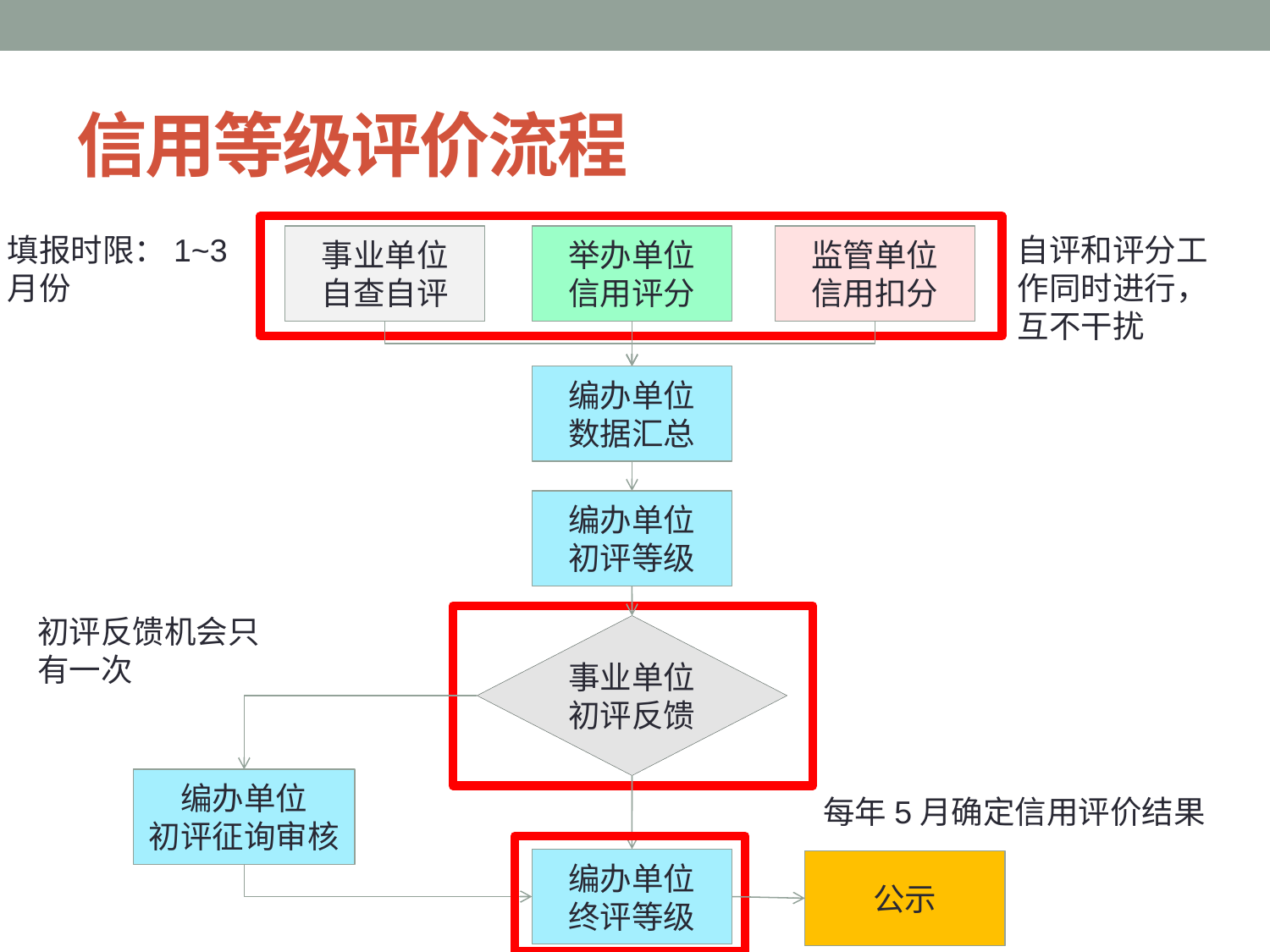

# 信用等级评价流程

填报时限：1~3月份
自评和评分工作同时进行，互不干扰
举办单位
信用评分
事业单位
自查自评
监管单位
信用扣分
编办单位
数据汇总
编办单位
初评等级
初评反馈机会只有一次

事业单位初评反馈
编办单位
初评征询审核
每年5月确定信用评价结果

编办单位
终评等级
公示